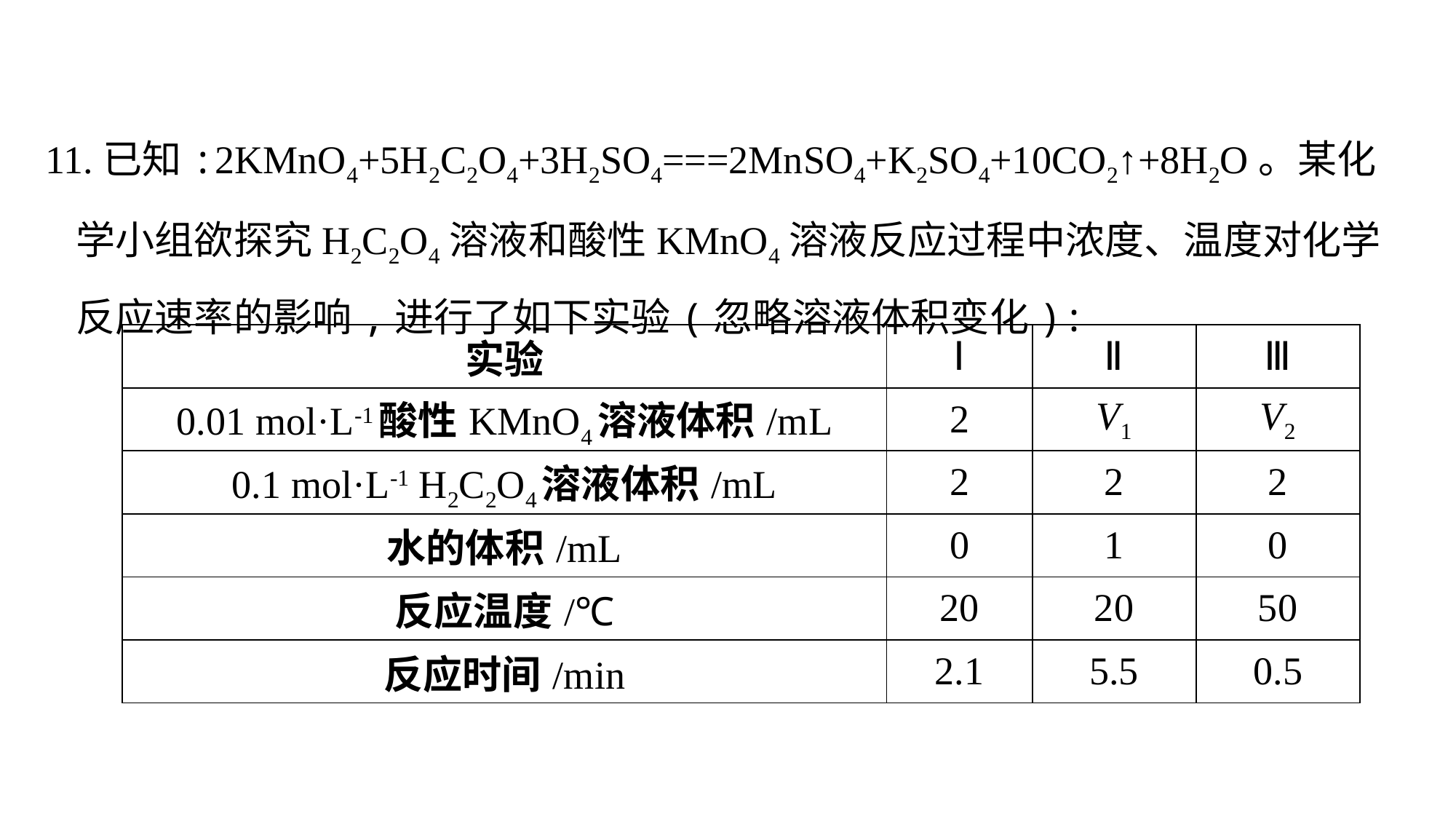

11.已知:2KMnO4+5H2C2O4+3H2SO4===2MnSO4+K2SO4+10CO2↑+8H2O。某化学小组欲探究H2C2O4溶液和酸性KMnO4溶液反应过程中浓度、温度对化学反应速率的影响,进行了如下实验(忽略溶液体积变化):
| 实验 | Ⅰ | Ⅱ | Ⅲ |
| --- | --- | --- | --- |
| 0.01 mol·L-1酸性KMnO4溶液体积/mL | 2 | V1 | V2 |
| 0.1 mol·L-1 H2C2O4溶液体积/mL | 2 | 2 | 2 |
| 水的体积/mL | 0 | 1 | 0 |
| 反应温度/℃ | 20 | 20 | 50 |
| 反应时间/min | 2.1 | 5.5 | 0.5 |